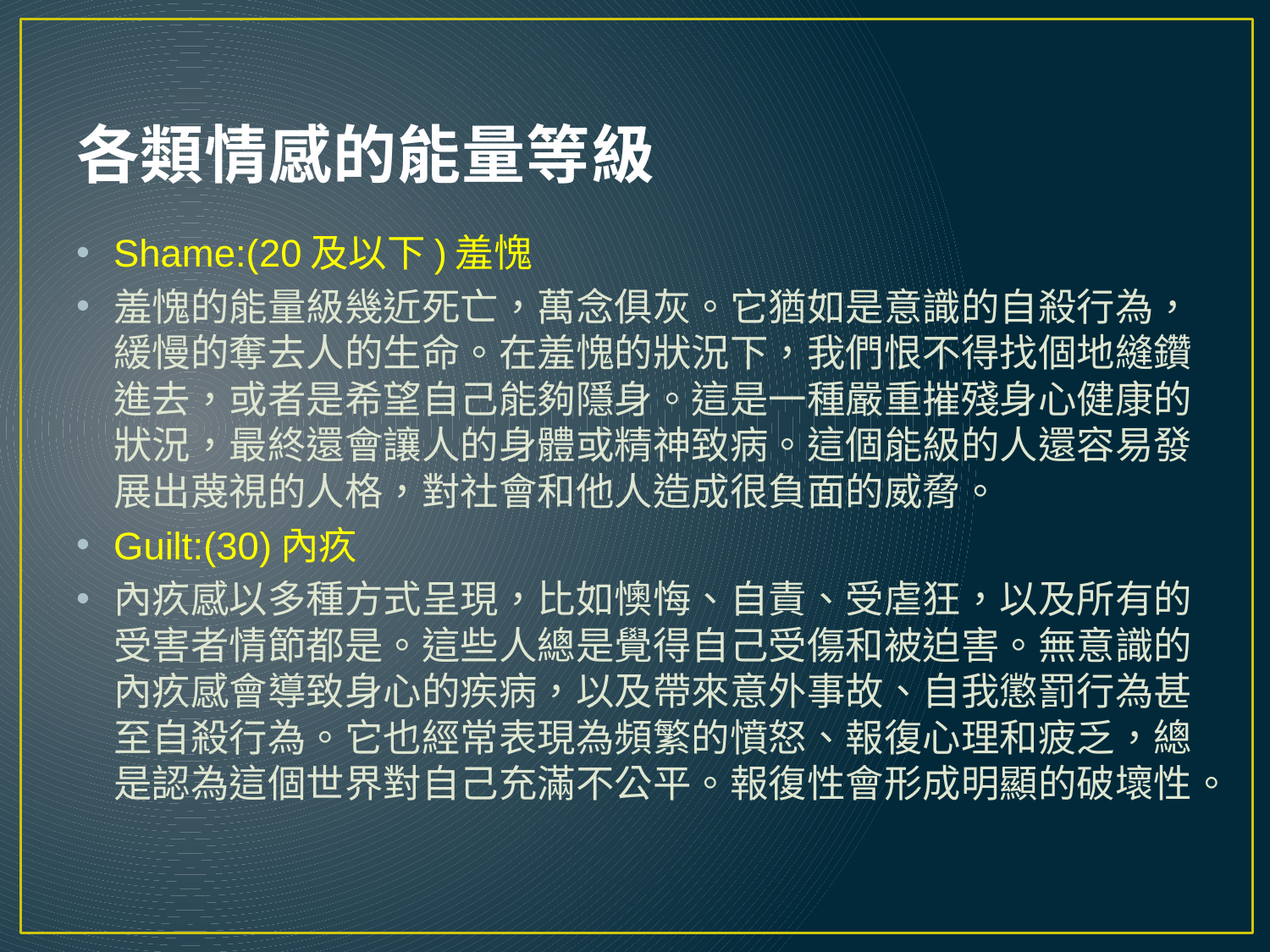

# 各類情感的能量等級
Shame:(20及以下)羞愧
羞愧的能量級幾近死亡，萬念俱灰。它猶如是意識的自殺行為，緩慢的奪去人的生命。在羞愧的狀況下，我們恨不得找個地縫鑽進去，或者是希望自己能夠隱身。這是一種嚴重摧殘身心健康的狀況，最終還會讓人的身體或精神致病。這個能級的人還容易發展出蔑視的人格，對社會和他人造成很負面的威脅。
Guilt:(30)內疚
內疚感以多種方式呈現，比如懊悔、自責、受虐狂，以及所有的受害者情節都是。這些人總是覺得自己受傷和被迫害。無意識的內疚感會導致身心的疾病，以及帶來意外事故、自我懲罰行為甚至自殺行為。它也經常表現為頻繁的憤怒、報復心理和疲乏，總是認為這個世界對自己充滿不公平。報復性會形成明顯的破壞性。